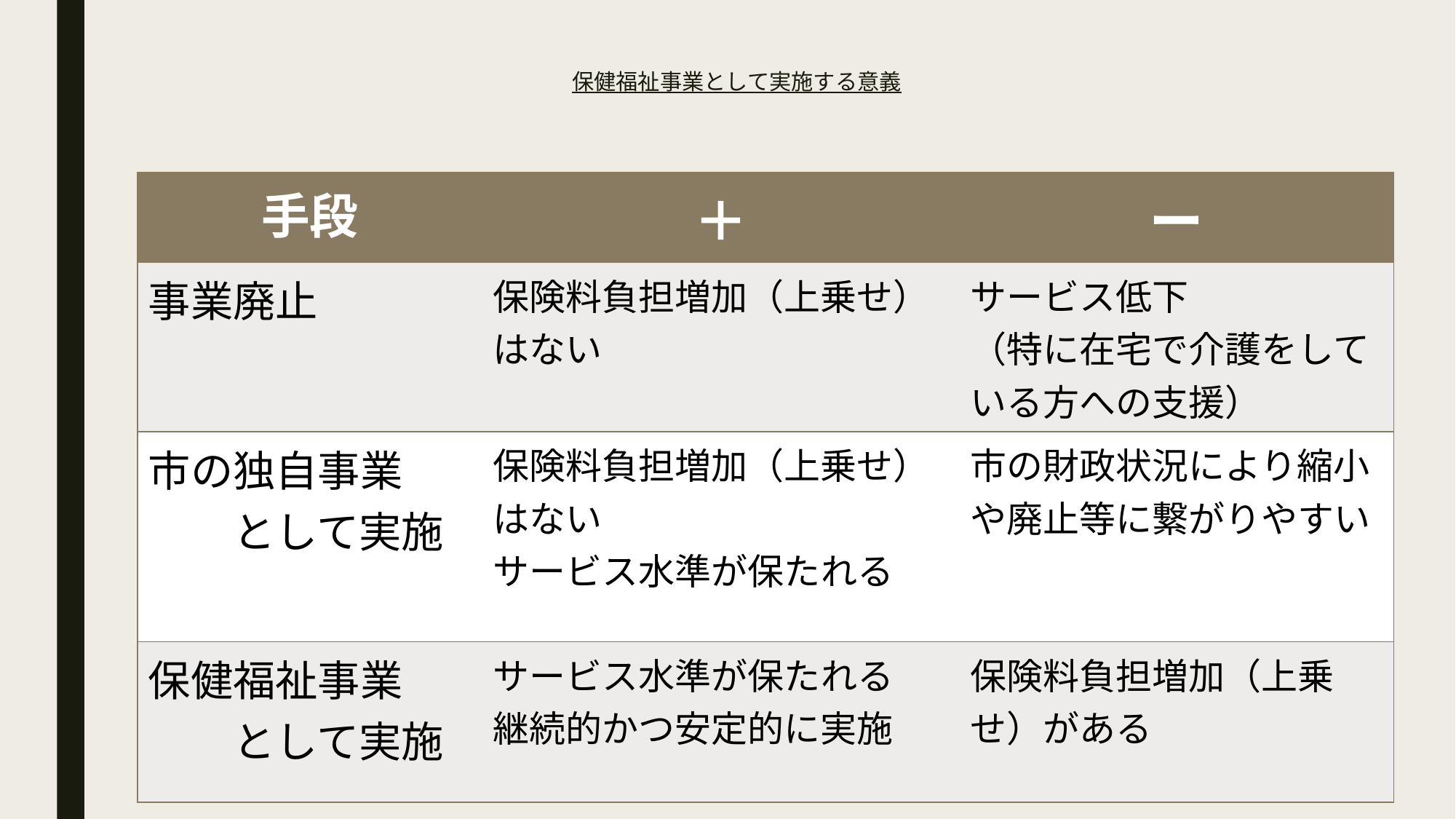

# 保健福祉事業として実施する意義
| 手段 | ＋ | ー |
| --- | --- | --- |
| 事業廃止 | 保険料負担増加（上乗せ）はない | サービス低下 （特に在宅で介護をしている方への支援） |
| 市の独自事業 　　として実施 | 保険料負担増加（上乗せ）はない サービス水準が保たれる | 市の財政状況により縮小や廃止等に繋がりやすい |
| 保健福祉事業 　　として実施 | サービス水準が保たれる 継続的かつ安定的に実施 | 保険料負担増加（上乗せ）がある |